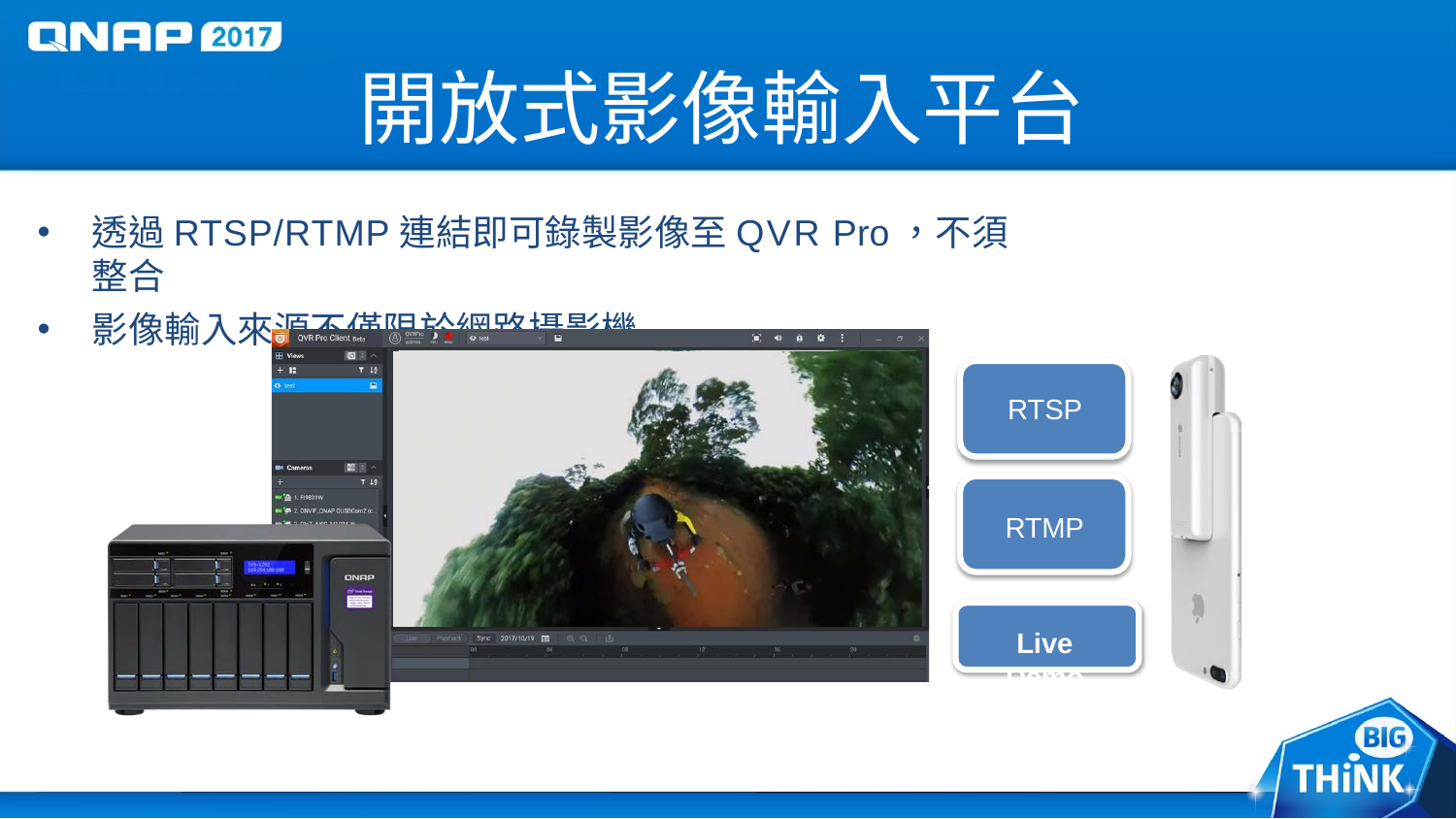

# 開放式影像輸入平台
透過RTSP/RTMP連結即可錄製影像至QVR Pro，不須整合
影像輸入來源不僅限於網路攝影機

RTSP

RTMP

Live Demo